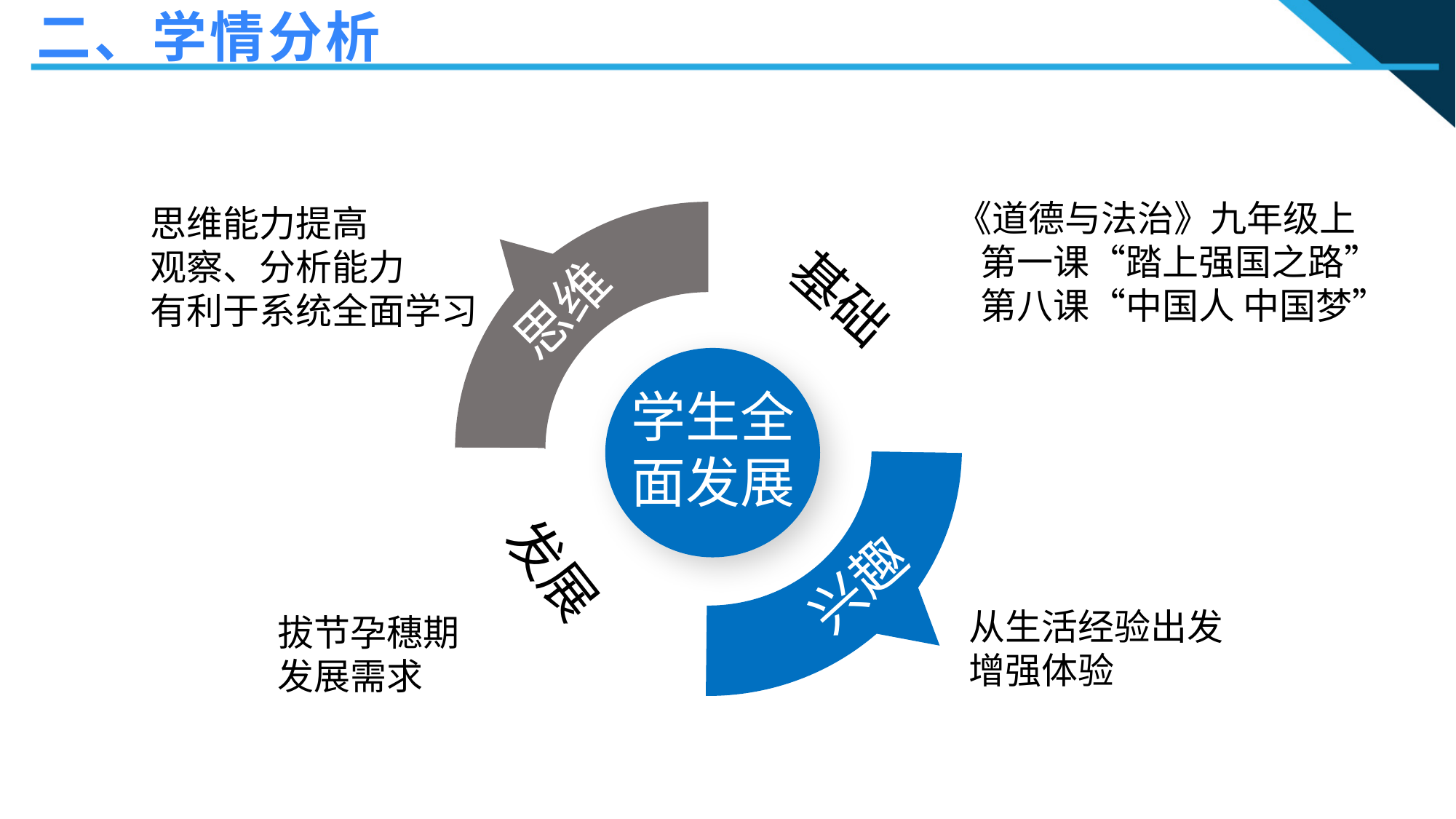

二、学情分析
《道德与法治》九年级上
  第一课“踏上强国之路”
  第八课“中国人 中国梦”
思维能力提高
观察、分析能力
有利于系统全面学习

基础

思维

学生全面发展
输入标题
发展
兴趣
从生活经验出发
增强体验
拔节孕穗期
发展需求